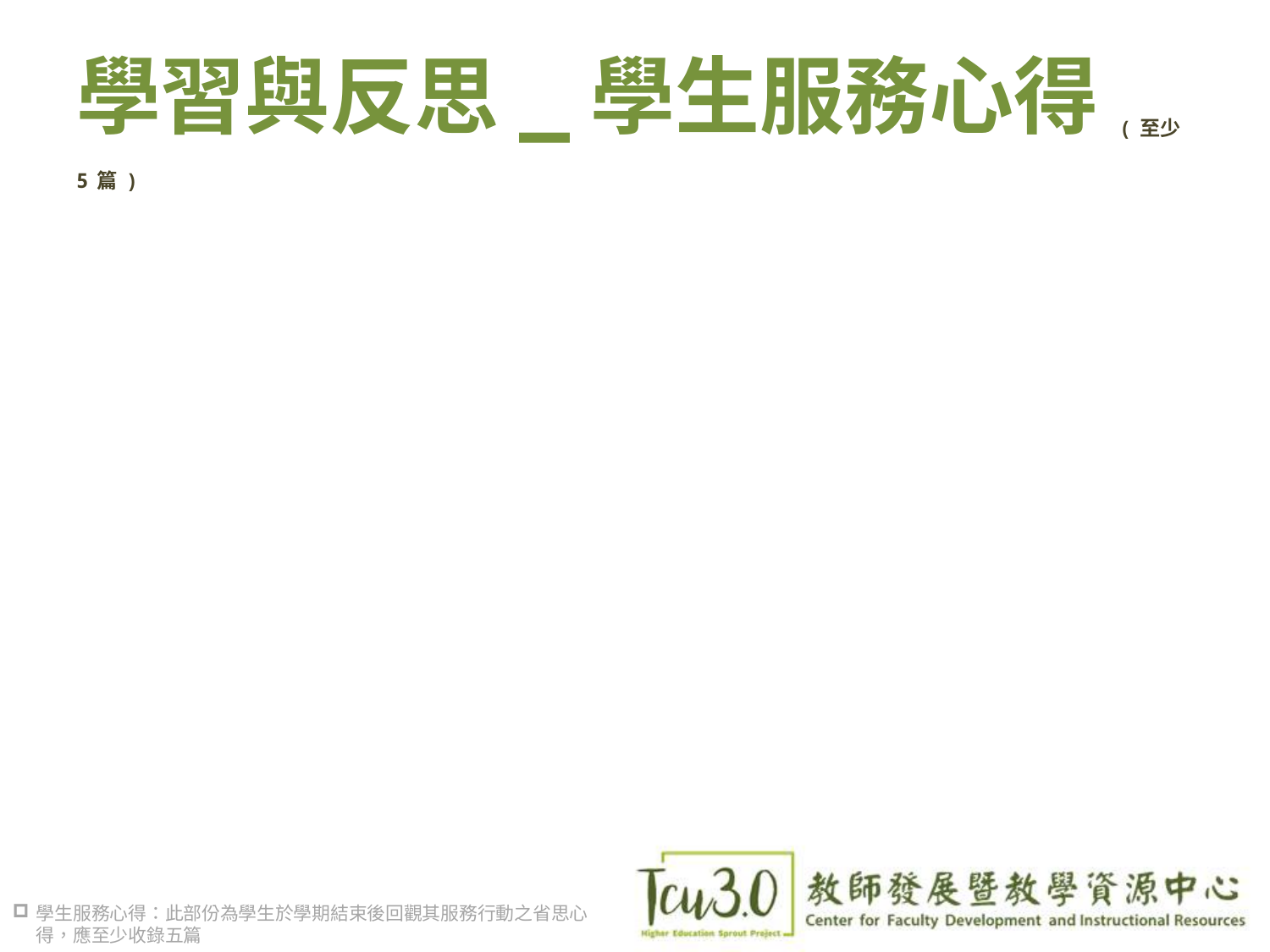

# 學習與反思_學生服務心得(至少5篇)

學生服務心得：此部份為學生於學期結束後回觀其服務行動之省思心得，應至少收錄五篇